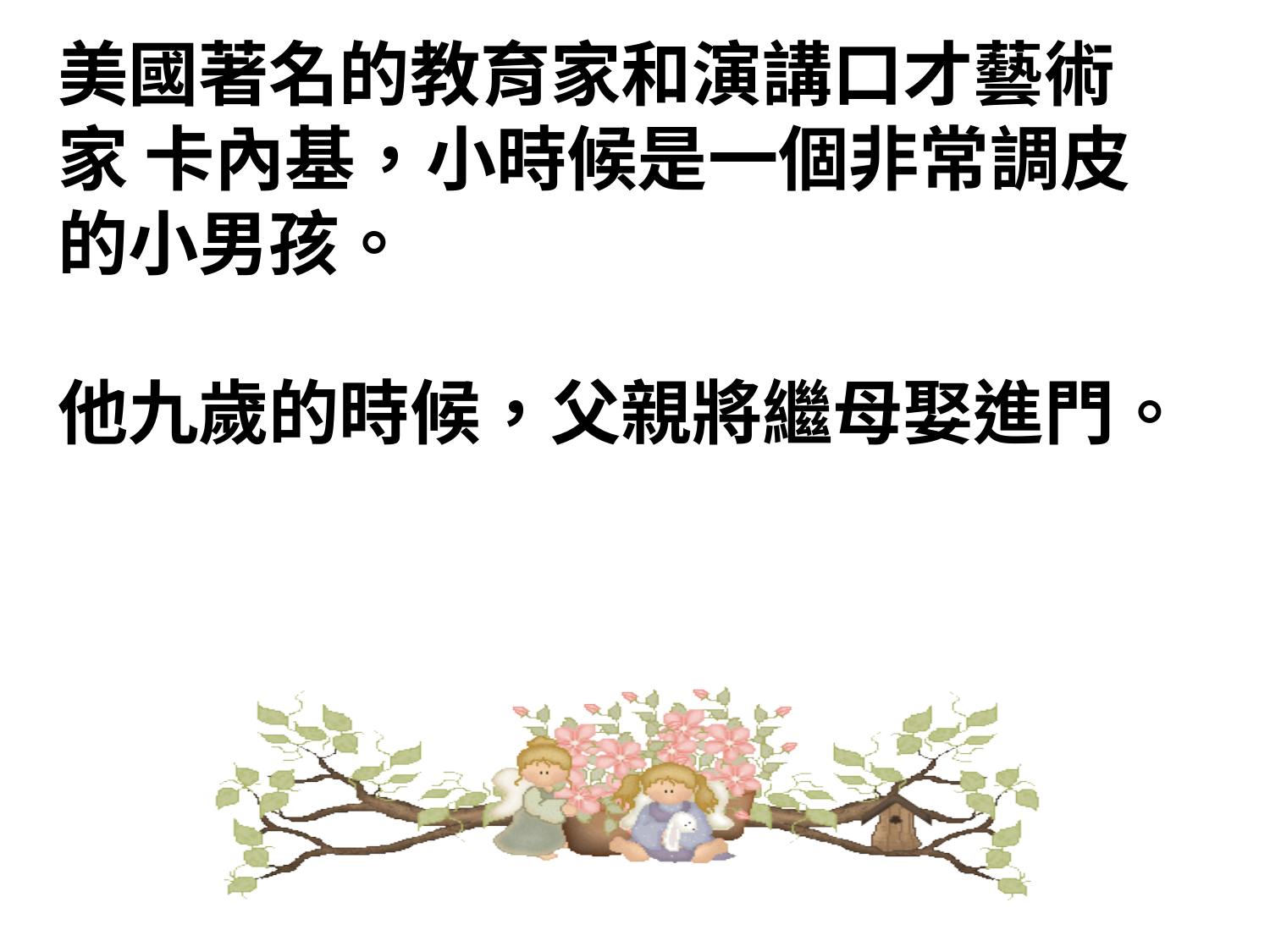

# 美國著名的教育家和演講口才藝術家 卡內基，小時候是一個非常調皮的小男孩。 他九歲的時候，父親將繼母娶進門。